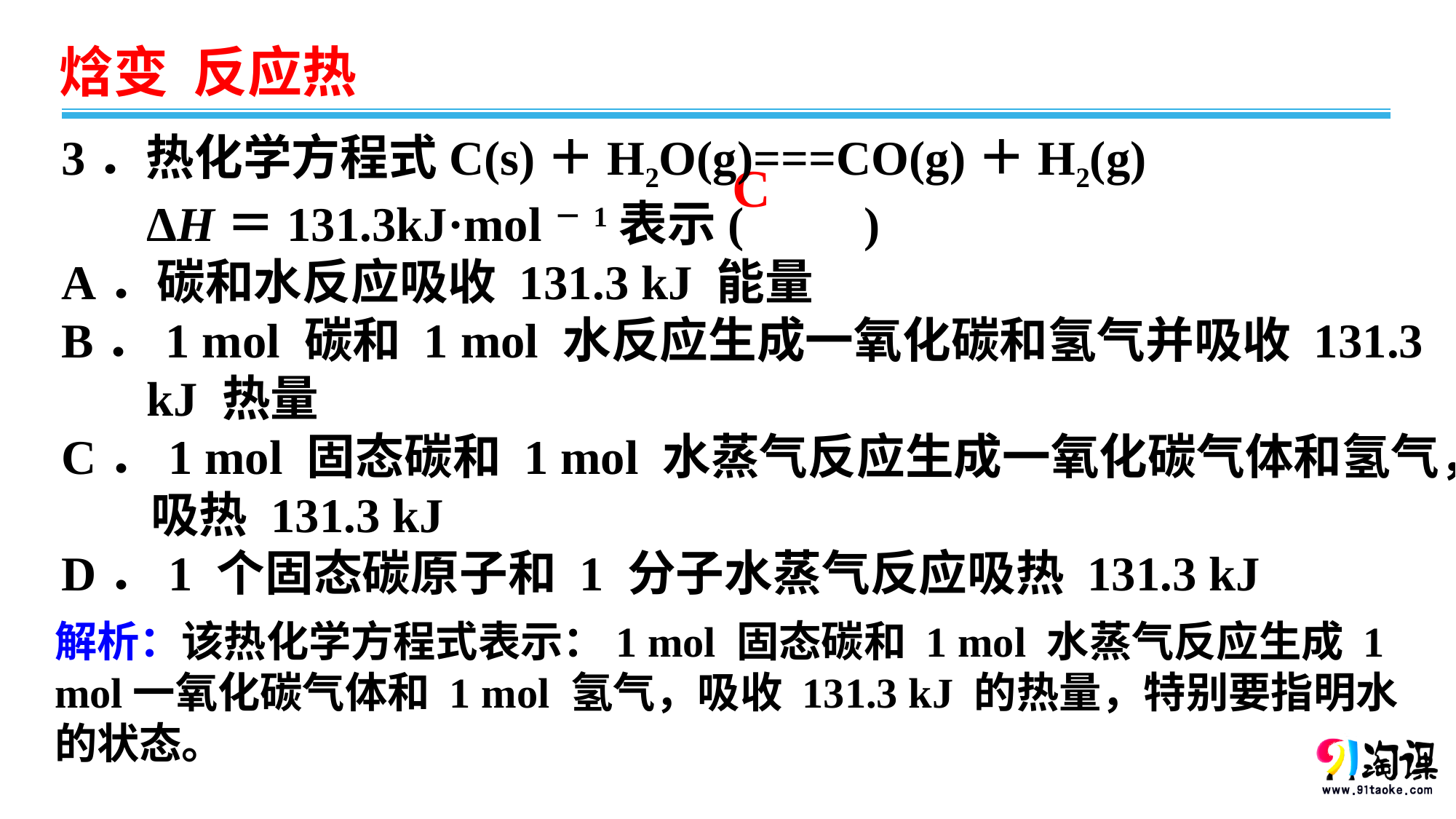

3．热化学方程式C(s)＋H2O(g)===CO(g)＋H2(g)
       ΔH＝131.3kJ·mol－1表示(　　)
A．碳和水反应吸收 131.3 kJ 能量
B．1 mol 碳和 1 mol 水反应生成一氧化碳和氢气并吸收 131.3
       kJ 热量
C．1 mol 固态碳和 1 mol 水蒸气反应生成一氧化碳气体和氢气，
       吸热 131.3 kJ
D．1 个固态碳原子和 1 分子水蒸气反应吸热 131.3 kJ
C
解析：该热化学方程式表示：1 mol 固态碳和 1 mol 水蒸气反应生成 1 mol一氧化碳气体和 1 mol 氢气，吸收 131.3 kJ 的热量，特别要指明水的状态。